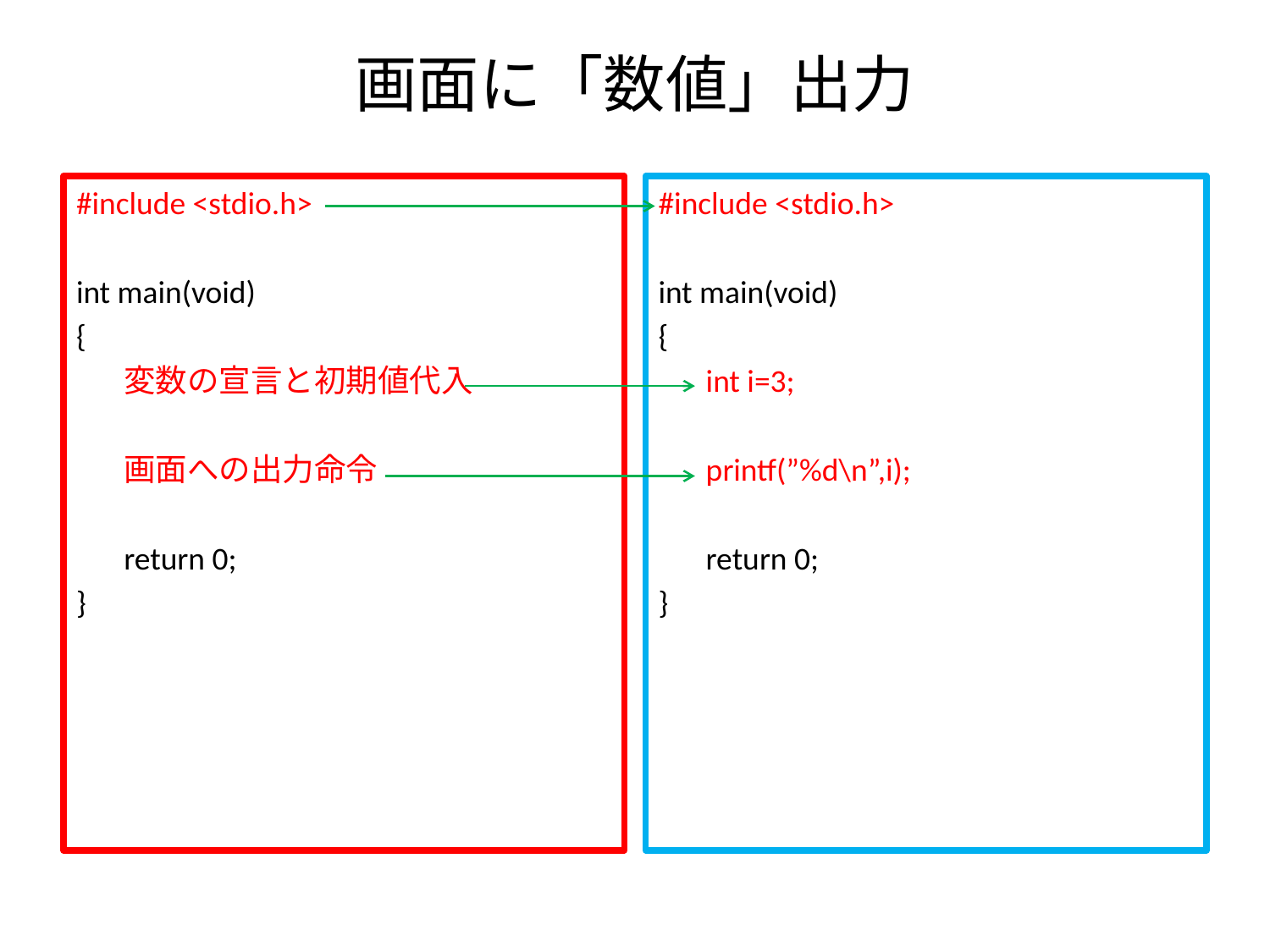

# 画面に「数値」出力
#include <stdio.h>

int main(void)
{
	変数の宣言と初期値代入

	画面への出力命令

	return 0;
}
#include <stdio.h>

int main(void)
{
	int i=3;

	printf(”%d\n”,i);

	return 0;
}